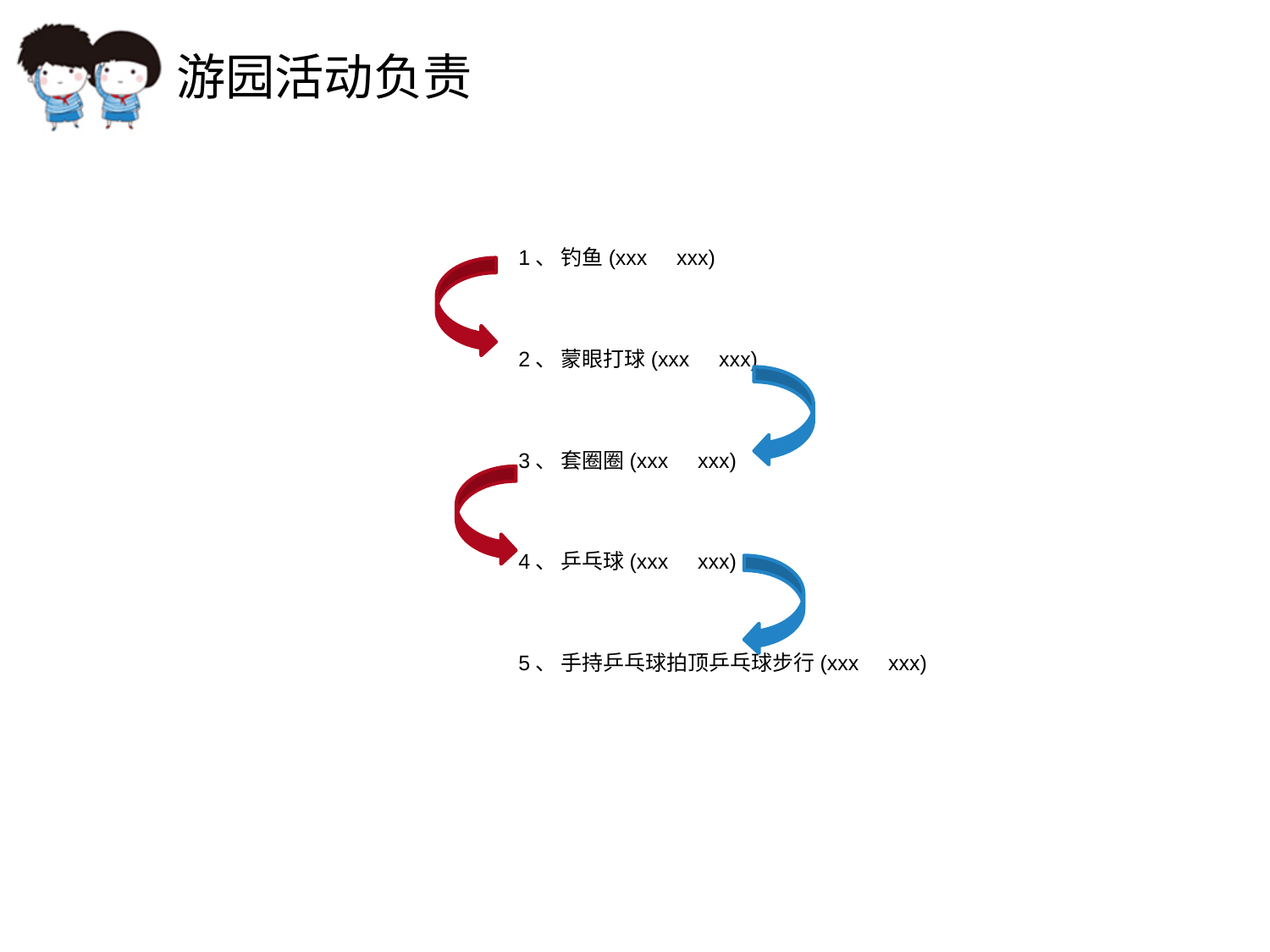

游园活动负责
1、 钓鱼(xxx     xxx)

2、 蒙眼打球(xxx     xxx)

3、 套圈圈(xxx     xxx)

4、 乒乓球(xxx     xxx)

5、 手持乒乓球拍顶乒乓球步行(xxx     xxx)

点击添加文本

点击添加文本

点击添加文本
点击添加文本